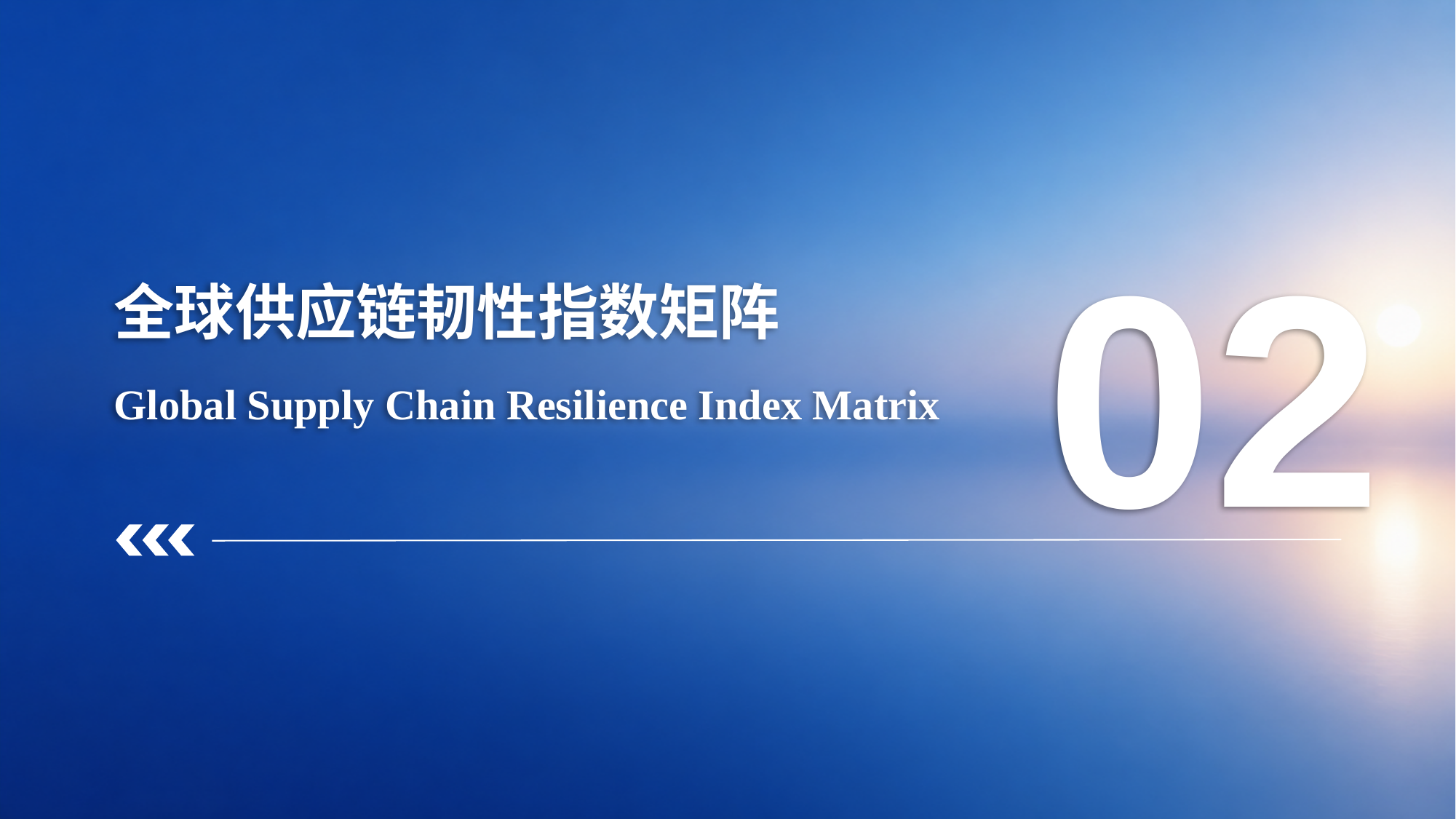

02
全球供应链韧性指数矩阵
Global Supply Chain Resilience Index Matrix